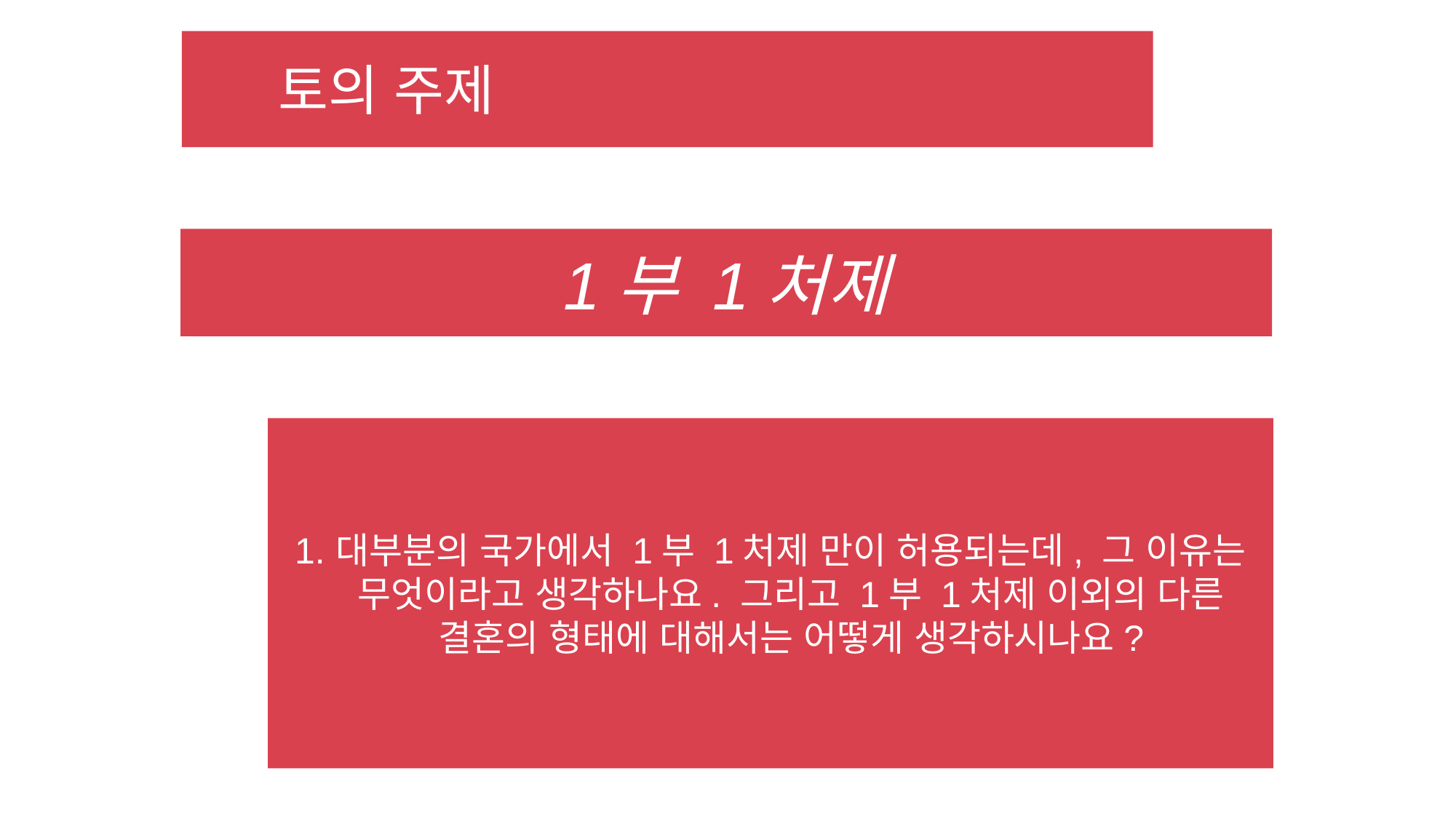

토의 주제
1부 1처제
대부분의 국가에서 1부 1처제 만이 허용되는데, 그 이유는 무엇이라고 생각하나요. 그리고 1부 1처제 이외의 다른 결혼의 형태에 대해서는 어떻게 생각하시나요?